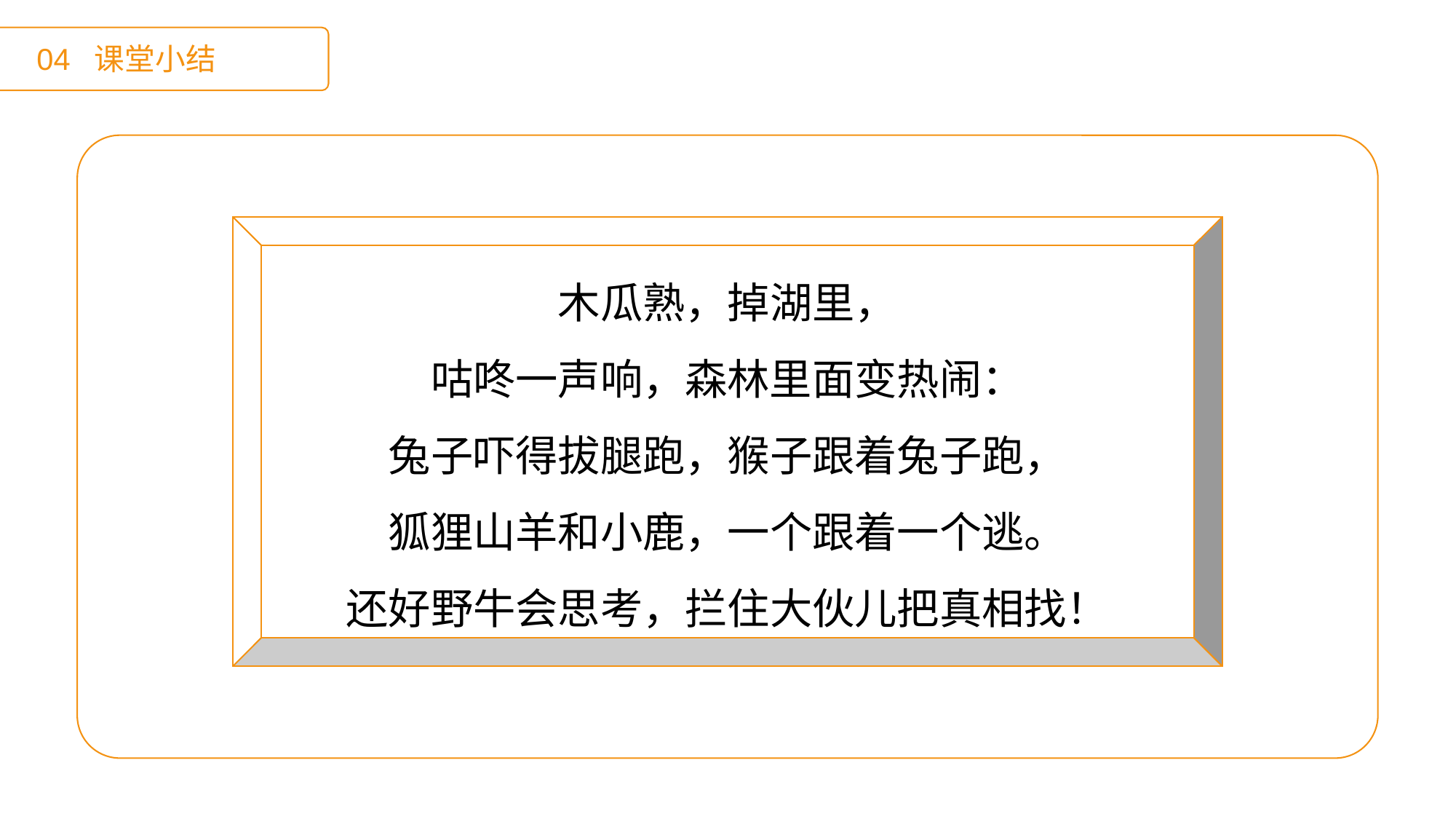

04  课堂小结
木瓜熟，掉湖里，
咕咚一声响，森林里面变热闹：
兔子吓得拔腿跑，猴子跟着兔子跑，
狐狸山羊和小鹿，一个跟着一个逃。
还好野牛会思考，拦住大伙儿把真相找！